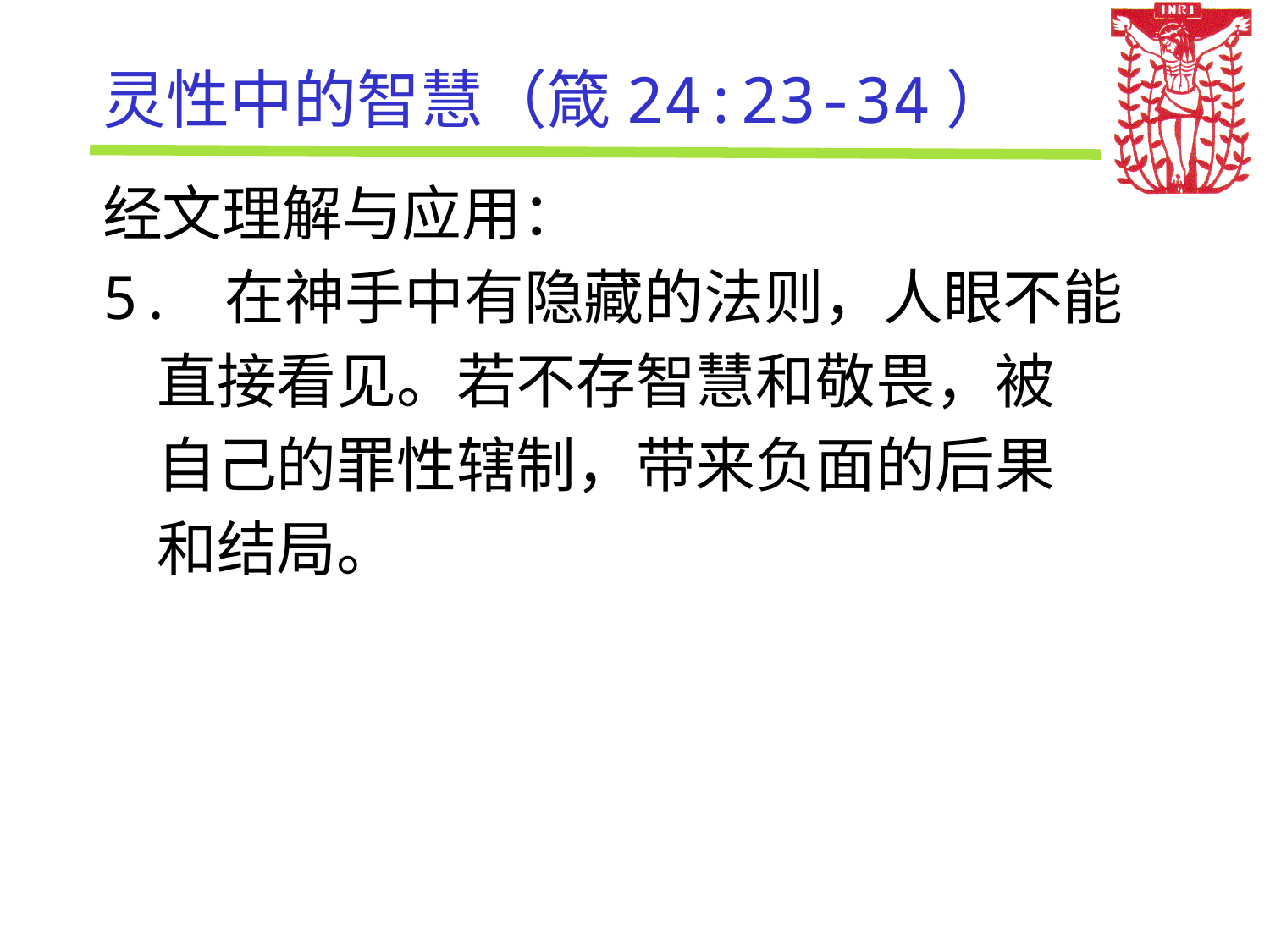

# 灵性中的智慧（箴24:23-34）
经文理解与应用：
5. 在神手中有隐藏的法则，人眼不能
   直接看见。若不存智慧和敬畏，被
   自己的罪性辖制，带来负面的后果
   和结局。